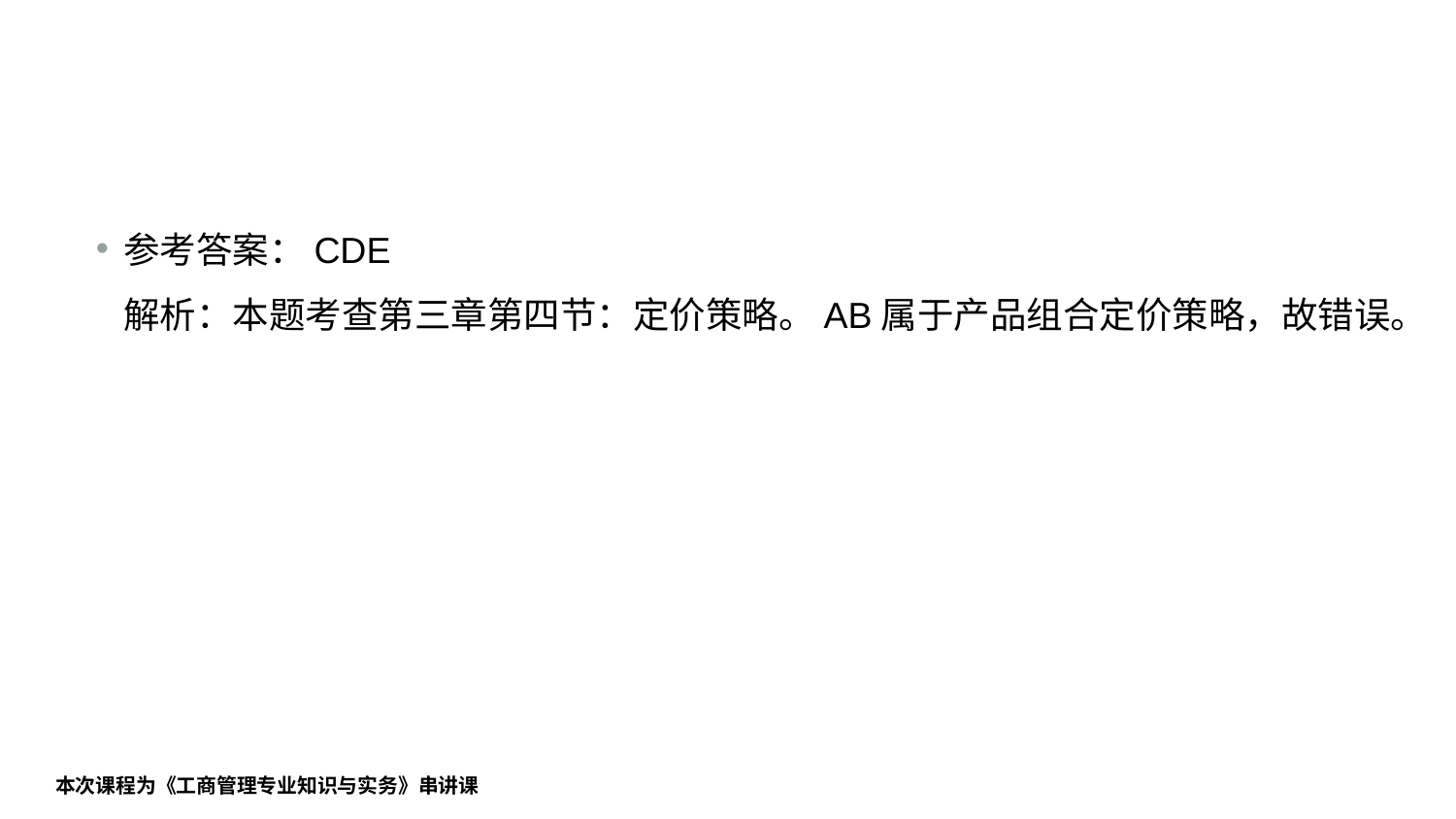

#

参考答案：CDE
解析：本题考查第三章第四节：定价策略。AB属于产品组合定价策略，故错误。